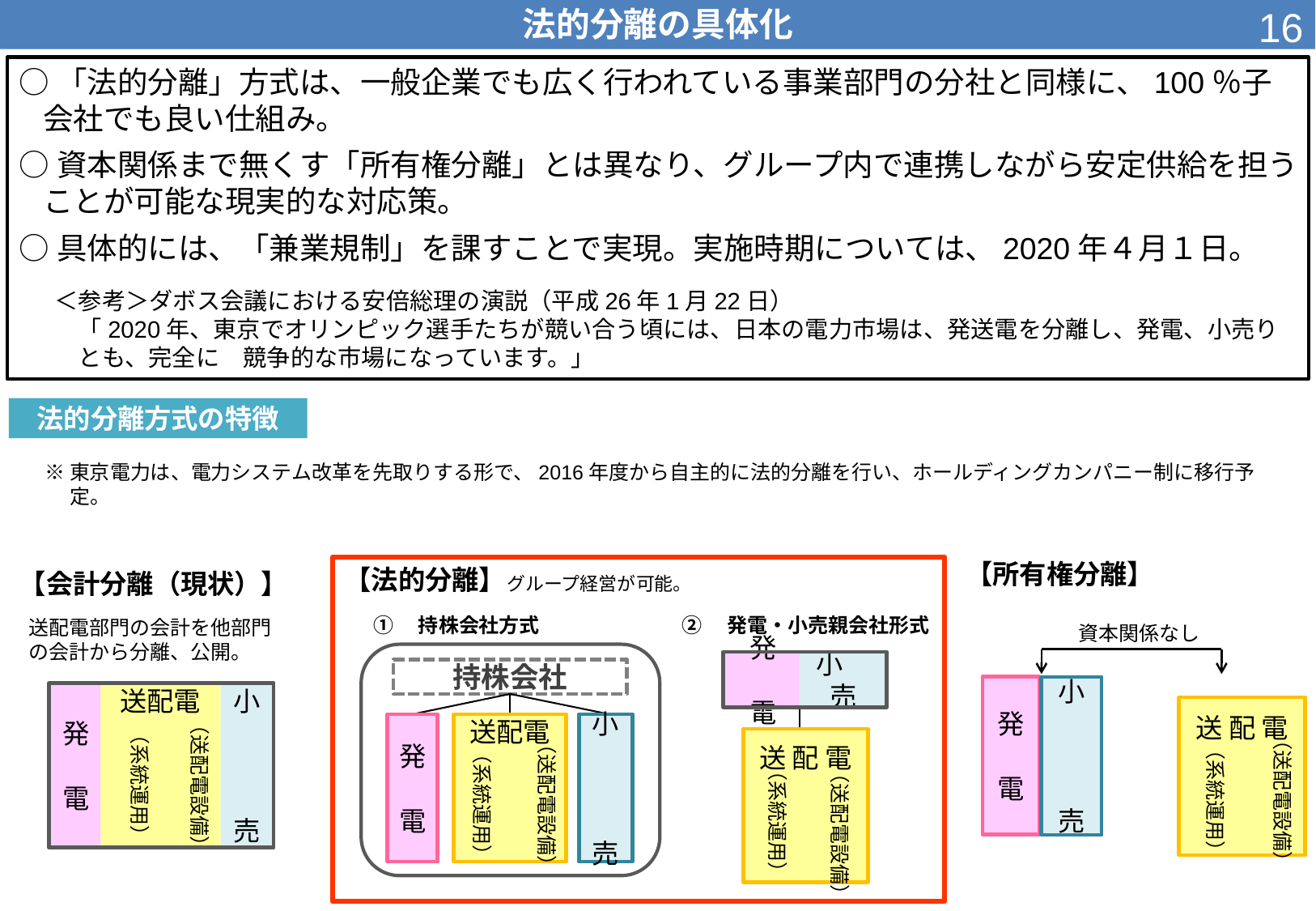

16
法的分離の具体化
○「法的分離」方式は、一般企業でも広く行われている事業部門の分社と同様に、100％子会社でも良い仕組み。
○資本関係まで無くす「所有権分離」とは異なり、グループ内で連携しながら安定供給を担うことが可能な現実的な対応策。
○具体的には、「兼業規制」を課すことで実現。実施時期については、2020年４月１日。
＜参考＞ダボス会議における安倍総理の演説（平成26年1月22日）
　「2020年、東京でオリンピック選手たちが競い合う頃には、日本の電力市場は、発送電を分離し、発電、小売りとも、完全に　競争的な市場になっています。」
法的分離方式の特徴
※東京電力は、電力システム改革を先取りする形で、2016年度から自主的に法的分離を行い、ホールディングカンパニー制に移行予定。
【所有権分離】

【法的分離】
【会計分離（現状）】
グループ経営が可能。
①　持株会社方式
②　発電・小売親会社形式
送配電部門の会計を他部門の会計から分離、公開。
資本関係なし

発　電

小　売

送 配 電

（系統運用）
（送配電設備）
持株会社
発

電
小
　売

発

電

送配電

小
　売
配

送 配 電

（送配電設備）
（系統運用）
（送配電設備）
発

電

送配電

小
　売
（系統運用）
（送配電設備）
（系統運用）